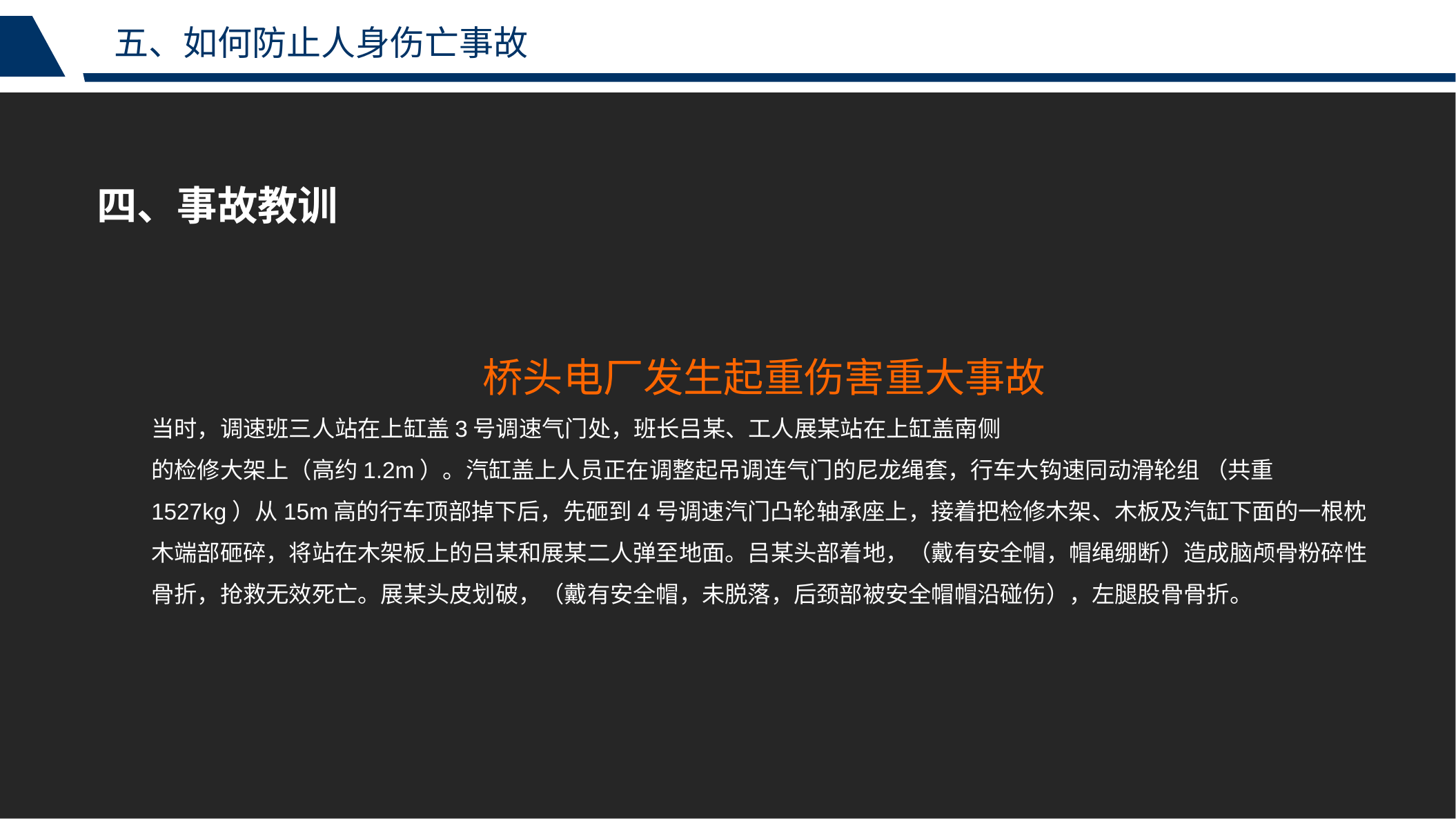

五、如何防止人身伤亡事故

四、事故教训
桥头电厂发生起重伤害重大事故
当时，调速班三人站在上缸盖3号调速气门处，班长吕某、工人展某站在上缸盖南侧
的检修大架上（高约1.2m）。汽缸盖上人员正在调整起吊调连气门的尼龙绳套，行车大钩速同动滑轮组 （共重1527kg）从15m高的行车顶部掉下后，先砸到4号调速汽门凸轮轴承座上，接着把检修木架、木板及汽缸下面的一根枕木端部砸碎，将站在木架板上的吕某和展某二人弹至地面。吕某头部着地，（戴有安全帽，帽绳绷断）造成脑颅骨粉碎性骨折，抢救无效死亡。展某头皮划破，（戴有安全帽，未脱落，后颈部被安全帽帽沿碰伤），左腿股骨骨折。